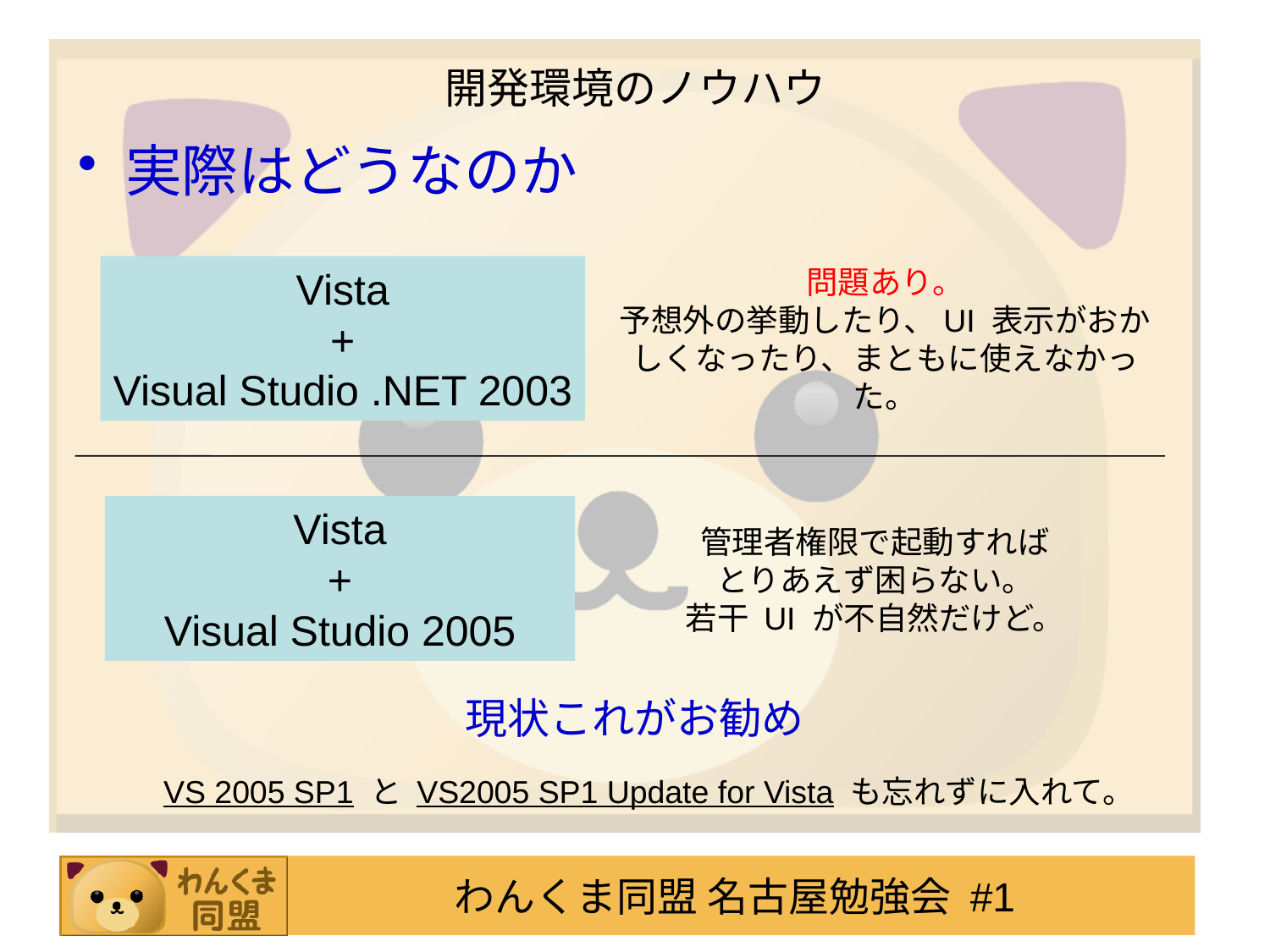

# 開発環境のノウハウ
実際はどうなのか
Vista
+
Visual Studio .NET 2003
問題あり。
予想外の挙動したり、UI 表示がおかしくなったり、まともに使えなかった。

Vista
+
Visual Studio 2005
管理者権限で起動すれば
とりあえず困らない。
若干 UI が不自然だけど。
現状これがお勧め
VS 2005 SP1 と VS2005 SP1 Update for Vista も忘れずに入れて。